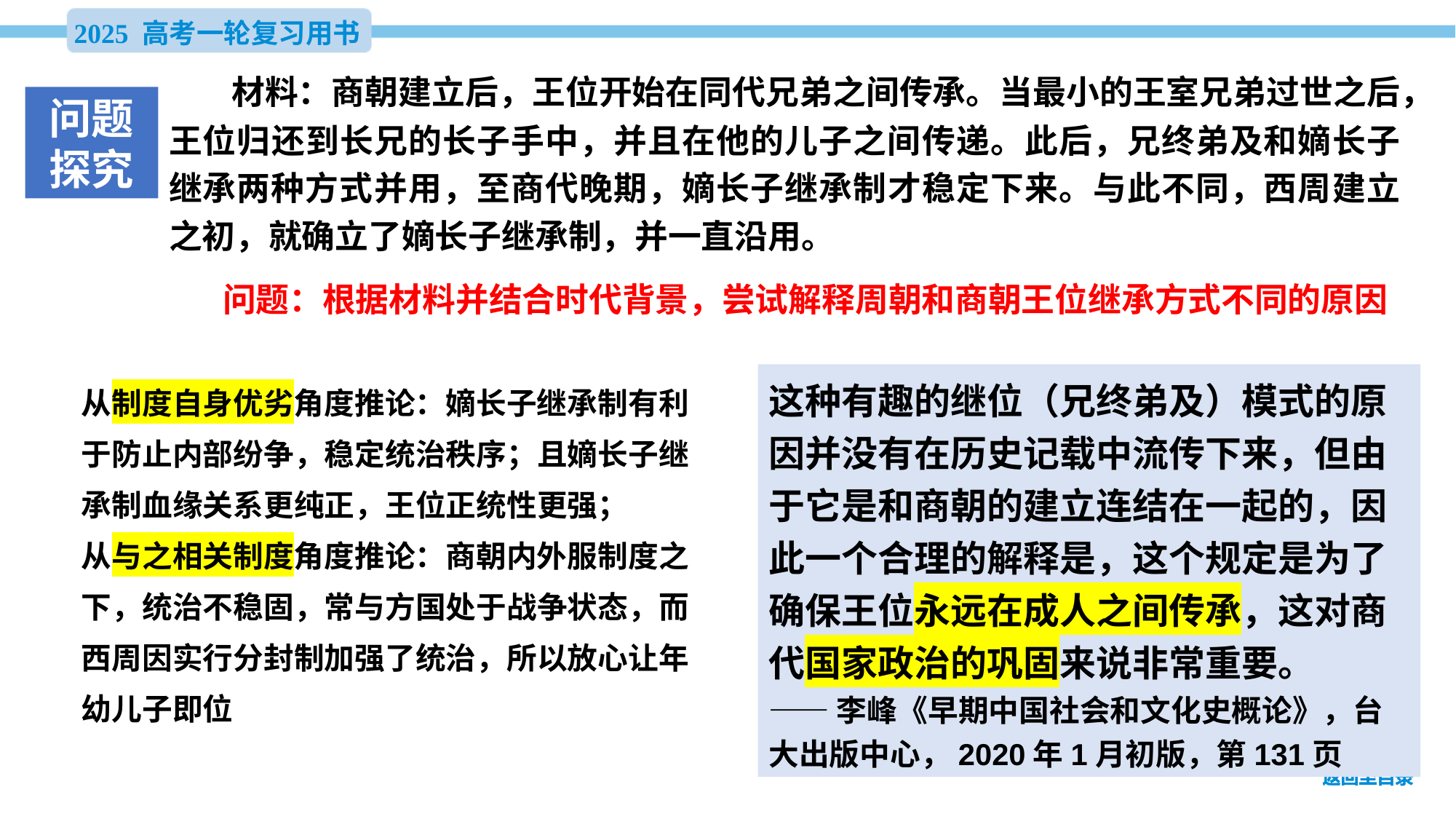

材料：商朝建立后，王位开始在同代兄弟之间传承。当最小的王室兄弟过世之后，王位归还到长兄的长子手中，并且在他的儿子之间传递。此后，兄终弟及和嫡长子继承两种方式并用，至商代晚期，嫡长子继承制才稳定下来。与此不同，西周建立之初，就确立了嫡长子继承制，并一直沿用。
      问题：根据材料并结合时代背景，尝试解释周朝和商朝王位继承方式不同的原因
问题探究
从制度自身优劣角度推论：嫡长子继承制有利于防止内部纷争，稳定统治秩序；且嫡长子继承制血缘关系更纯正，王位正统性更强；
从与之相关制度角度推论：商朝内外服制度之下，统治不稳固，常与方国处于战争状态，而西周因实行分封制加强了统治，所以放心让年幼儿子即位

这种有趣的继位（兄终弟及）模式的原因并没有在历史记载中流传下来，但由于它是和商朝的建立连结在一起的，因此一个合理的解释是，这个规定是为了确保王位永远在成人之间传承，这对商代国家政治的巩固来说非常重要。
——李峰《早期中国社会和文化史概论》，台大出版中心，2020年1月初版，第131页